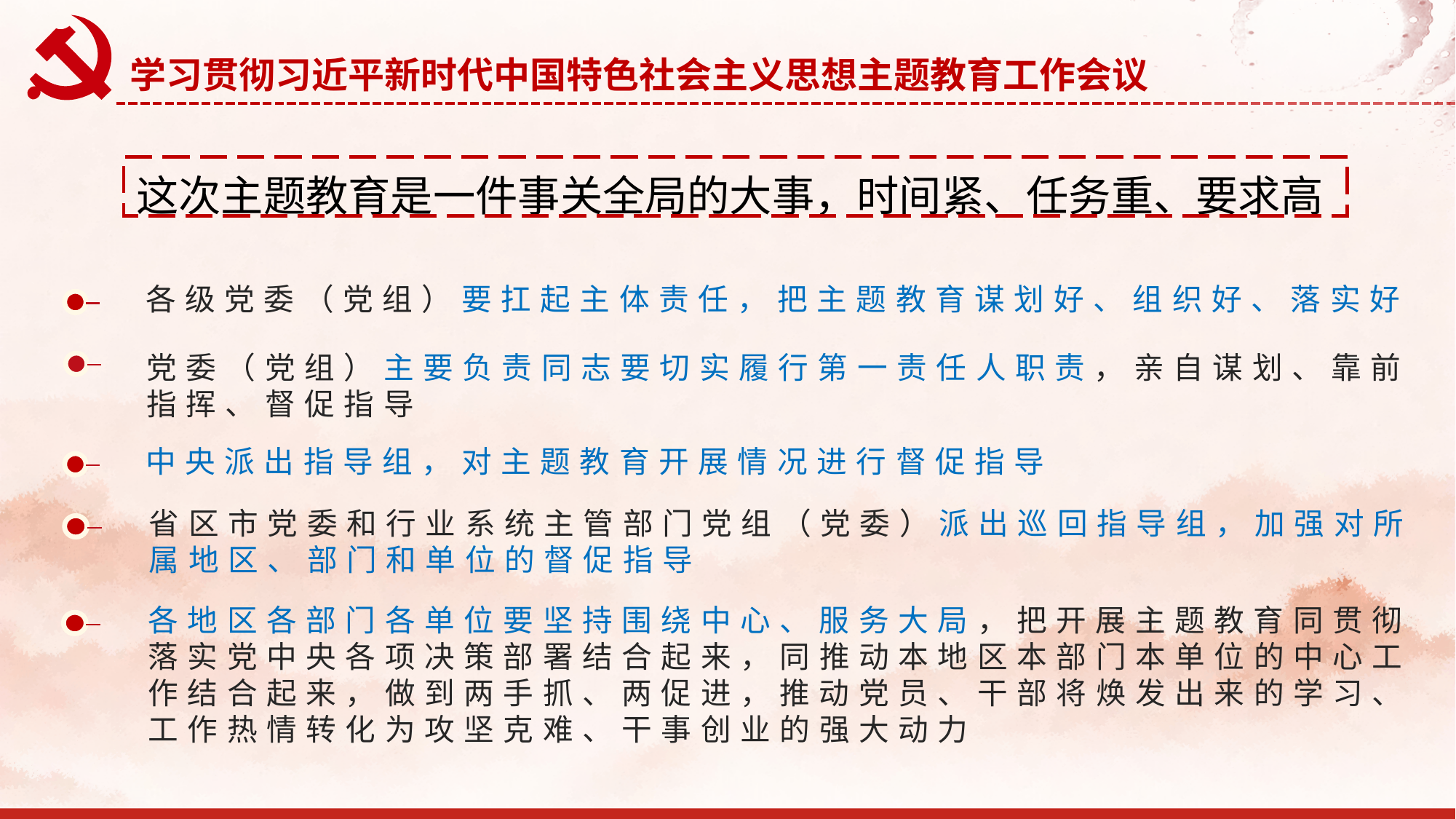

学习贯彻习近平新时代中国特色社会主义思想主题教育工作会议
这次主题教育是一件事关全局的大事，时间紧、任务重、要求高

各级党委（党组）要扛起主体责任，把主题教育谋划好、组织好、落实好
党委（党组）主要负责同志要切实履行第一责任人职责，亲自谋划、靠前指挥、督促指导

中央派出指导组，对主题教育开展情况进行督促指导

省区市党委和行业系统主管部门党组（党委）派出巡回指导组，加强对所属地区、部门和单位的督促指导

各地区各部门各单位要坚持围绕中心、服务大局，把开展主题教育同贯彻落实党中央各项决策部署结合起来，同推动本地区本部门本单位的中心工作结合起来，做到两手抓、两促进，推动党员、干部将焕发出来的学习、工作热情转化为攻坚克难、干事创业的强大动力